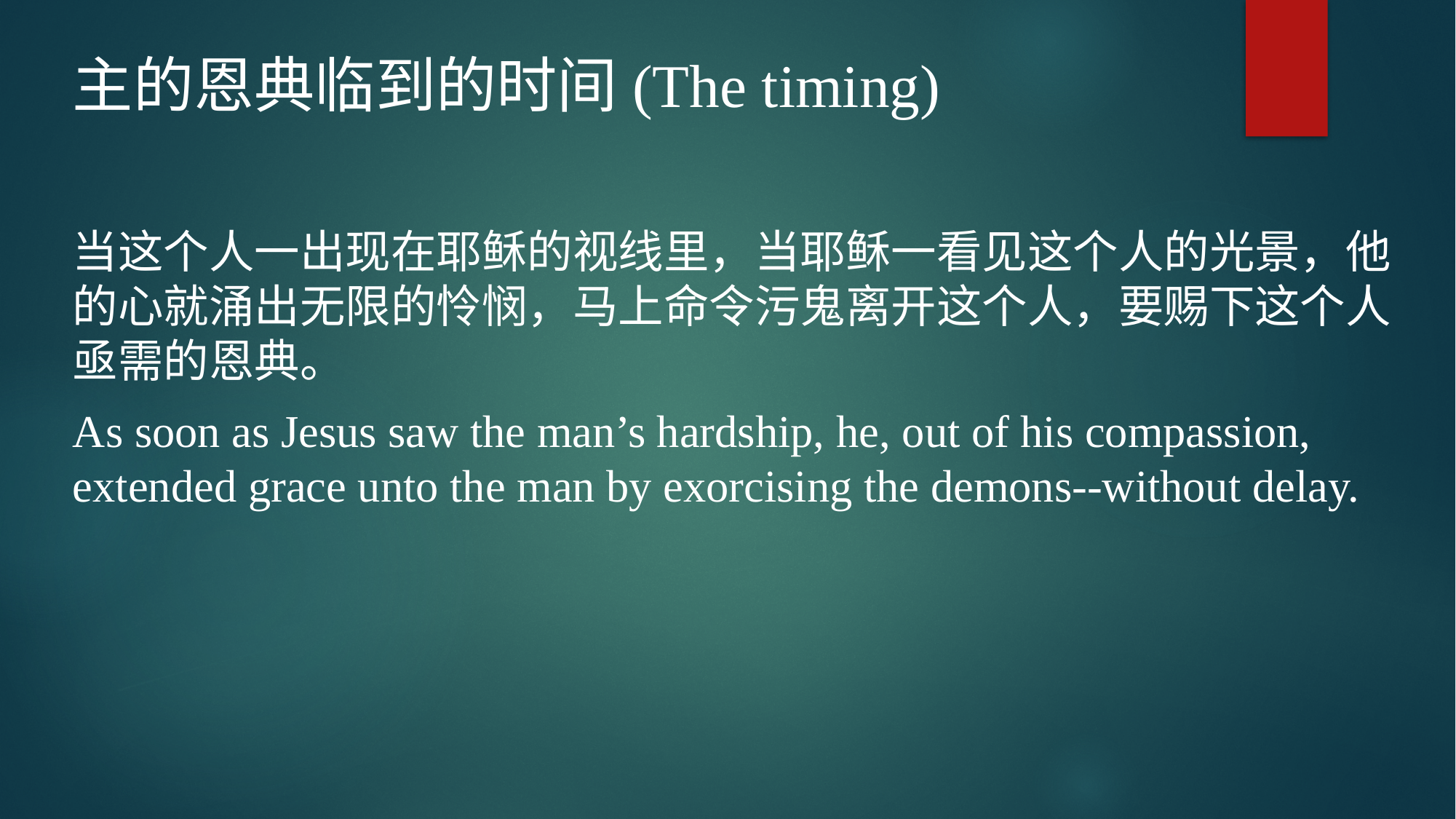

主的恩典临到的时间(The timing)

当这个人一出现在耶稣的视线里，当耶稣一看见这个人的光景，他的心就涌出无限的怜悯，马上命令污鬼离开这个人，要赐下这个人亟需的恩典。
As soon as Jesus saw the man’s hardship, he, out of his compassion, extended grace unto the man by exorcising the demons--without delay.